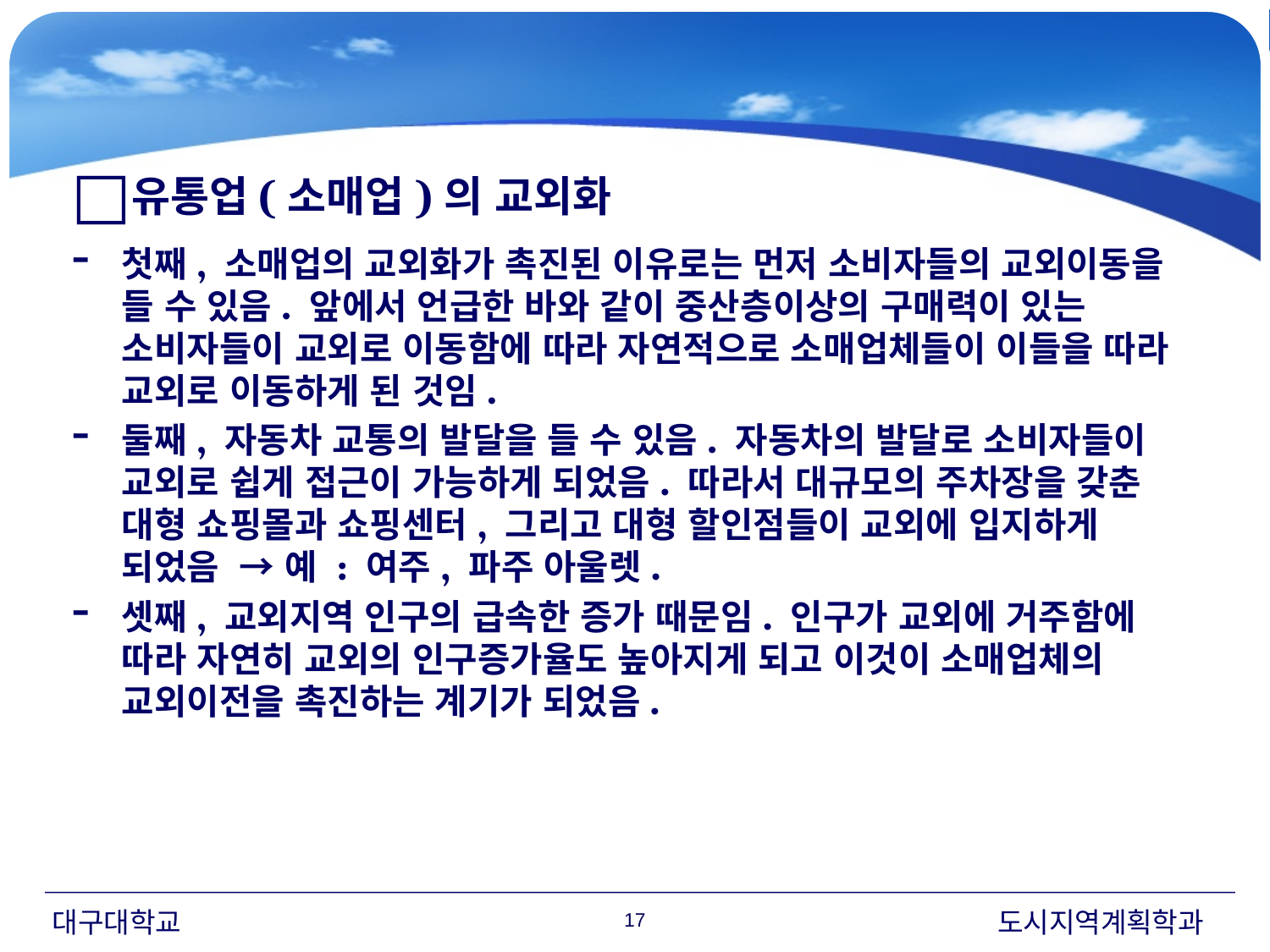

유통업(소매업)의 교외화

첫째, 소매업의 교외화가 촉진된 이유로는 먼저 소비자들의 교외이동을 들 수 있음. 앞에서 언급한 바와 같이 중산층이상의 구매력이 있는 소비자들이 교외로 이동함에 따라 자연적으로 소매업체들이 이들을 따라 교외로 이동하게 된 것임.
둘째, 자동차 교통의 발달을 들 수 있음. 자동차의 발달로 소비자들이 교외로 쉽게 접근이 가능하게 되었음. 따라서 대규모의 주차장을 갖춘 대형 쇼핑몰과 쇼핑센터, 그리고 대형 할인점들이 교외에 입지하게 되었음  → 예 : 여주, 파주 아울렛.
셋째, 교외지역 인구의 급속한 증가 때문임. 인구가 교외에 거주함에 따라 자연히 교외의 인구증가율도 높아지게 되고 이것이 소매업체의 교외이전을 촉진하는 계기가 되었음.